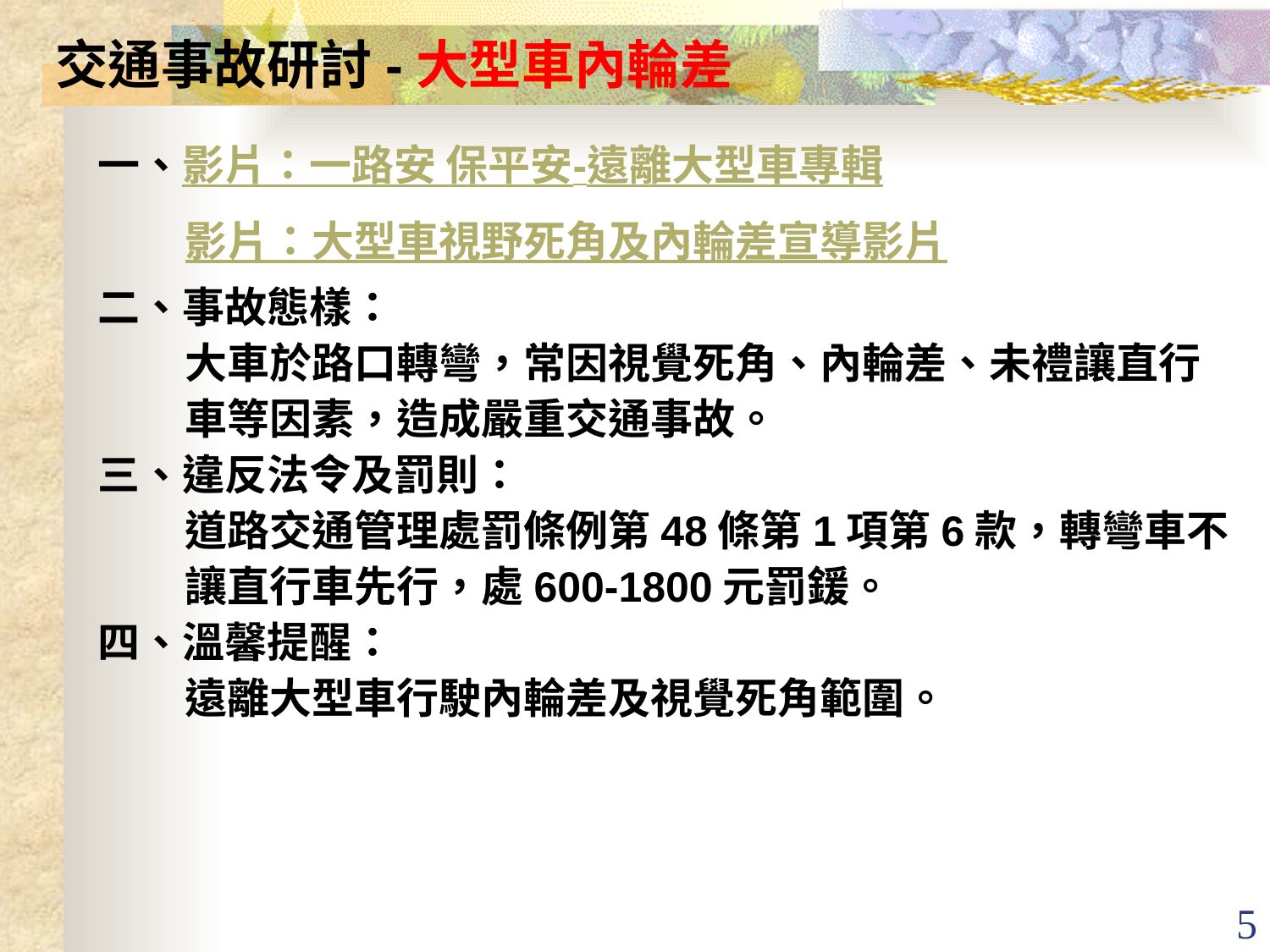

交通事故研討-大型車內輪差
一、影片：一路安 保平安-遠離大型車專輯
影片：大型車視野死角及內輪差宣導影片
二、事故態樣：
大車於路口轉彎，常因視覺死角、內輪差、未禮讓直行車等因素，造成嚴重交通事故。
三、違反法令及罰則：
道路交通管理處罰條例第48條第1項第6款，轉彎車不讓直行車先行，處600-1800元罰鍰。
四、溫馨提醒：
遠離大型車行駛內輪差及視覺死角範圍。

5